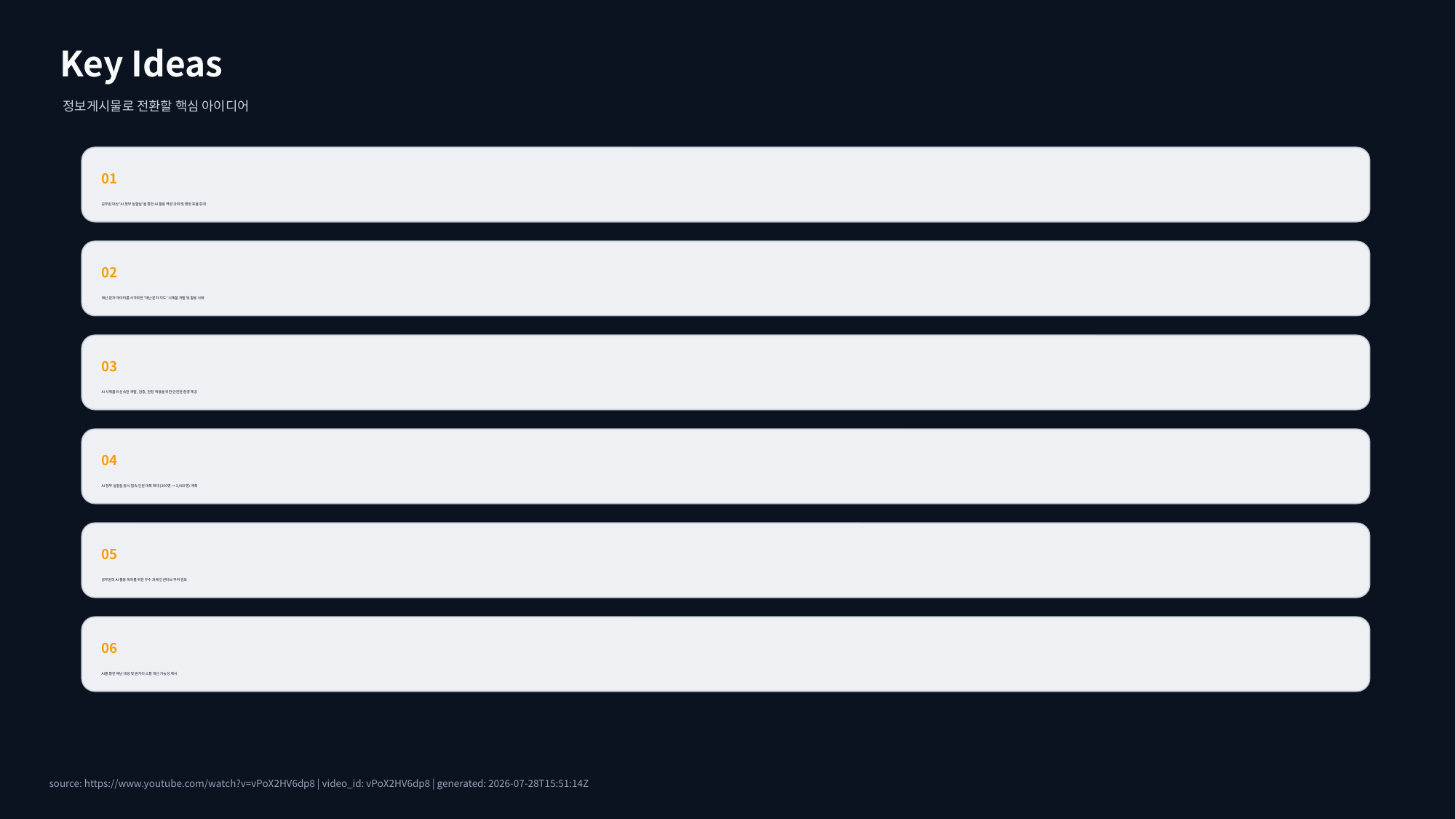

Key Ideas
정보게시물로 전환할 핵심 아이디어

01
공무원 대상 'AI 정부 실험실'을 통한 AI 활용 역량 강화 및 행정 효율 증대

02
재난 문자 데이터를 시각화한 '재난 문자 지도' 시제품 개발 및 활용 사례

03
AI 시제품의 신속한 개발, 검증, 현장 적용을 위한 안전한 환경 제공

04
AI 정부 실험실 동시 접속 인원 대폭 확대 (200명 → 3,000명) 계획

05
공무원의 AI 활용 독려를 위한 우수 과제 인센티브 부여 검토

06
AI를 통한 재난 대응 및 원거리 소통 개선 가능성 제시
source: https://www.youtube.com/watch?v=vPoX2HV6dp8 | video_id: vPoX2HV6dp8 | generated: 2026-07-28T15:51:14Z